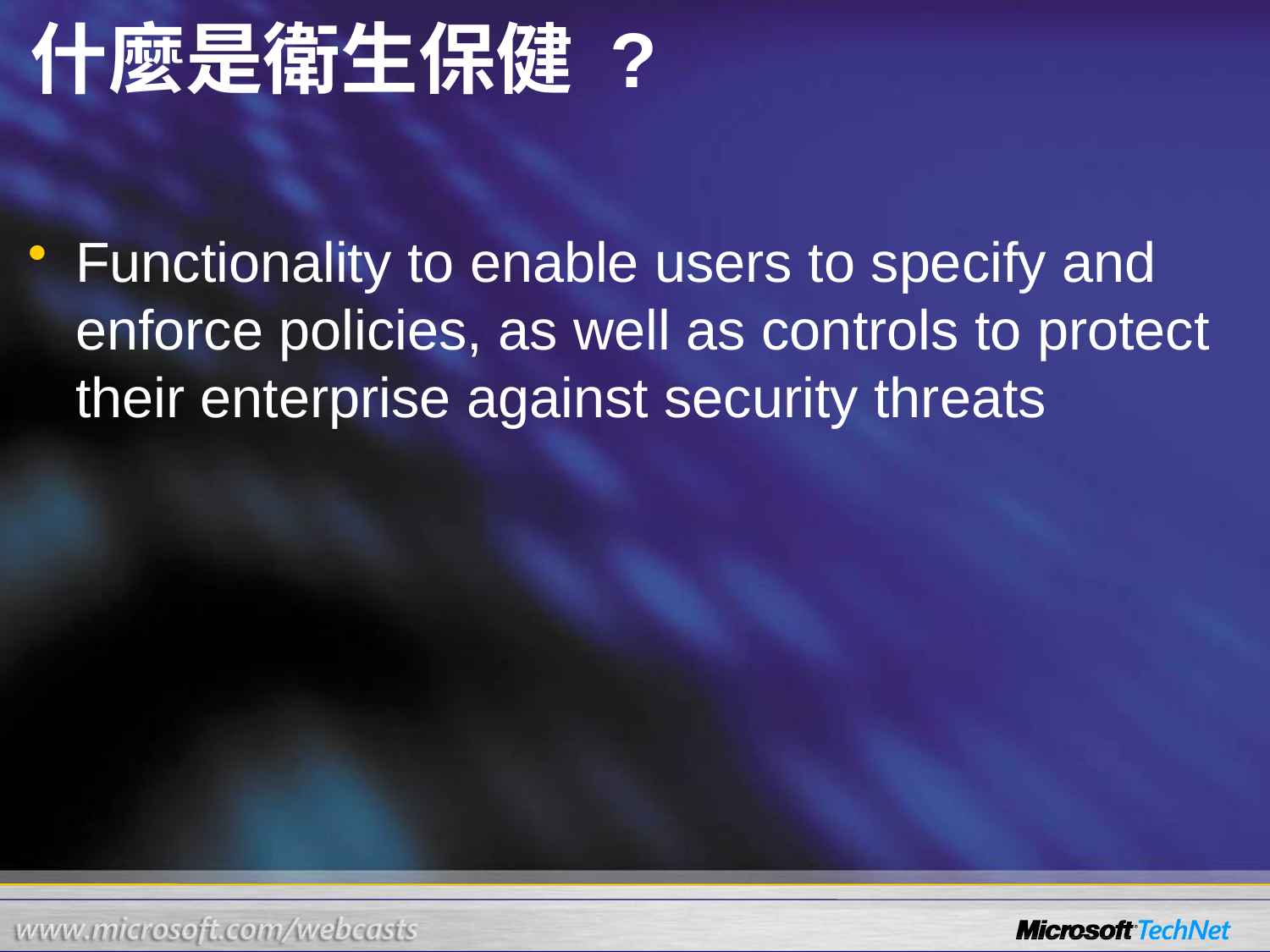

# 什麼是衛生保健 ?
Functionality to enable users to specify and enforce policies, as well as controls to protect their enterprise against security threats